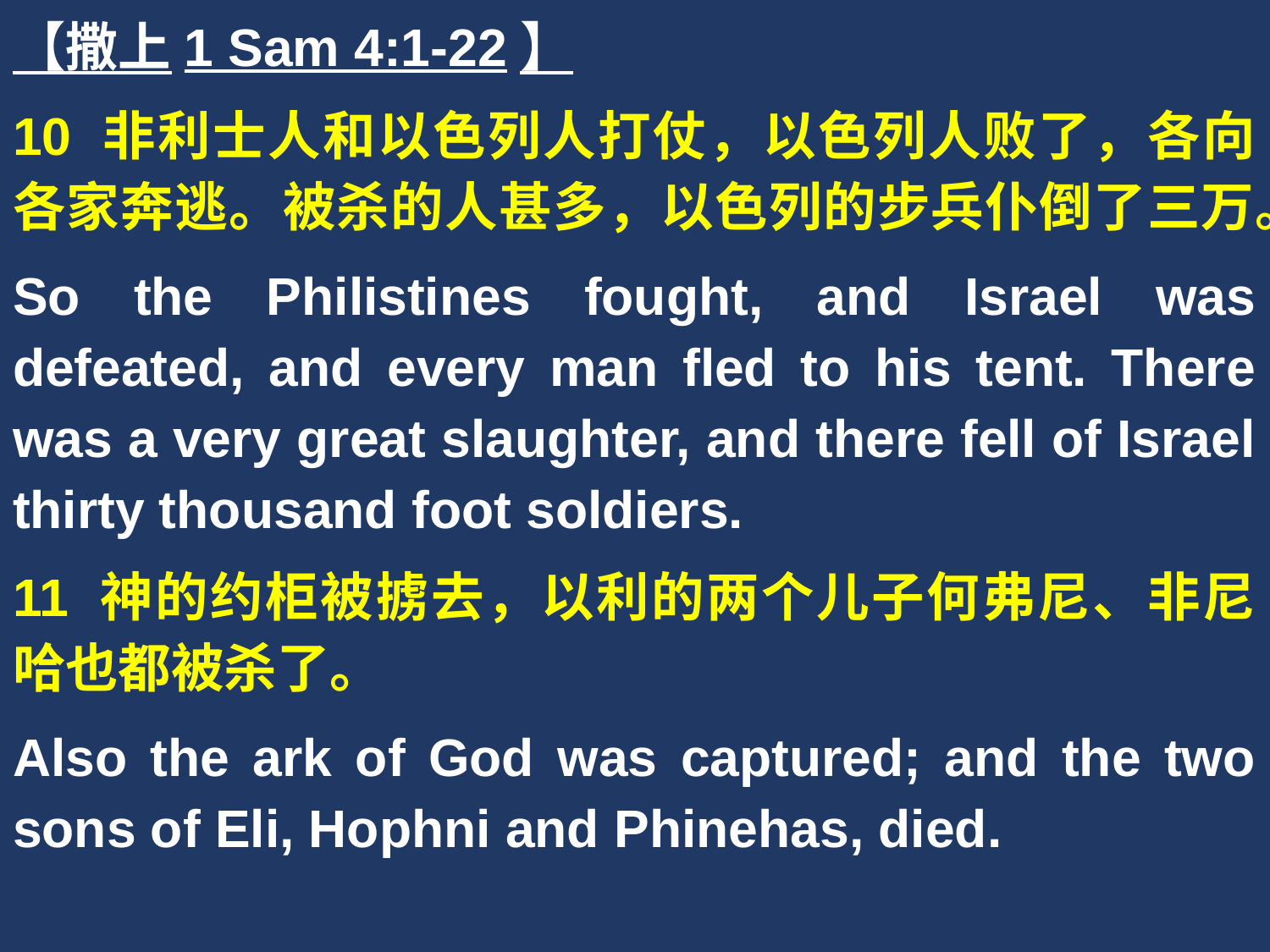

【撒上1 Sam 4:1-22】
10 非利士人和以色列人打仗，以色列人败了，各向各家奔逃。被杀的人甚多，以色列的步兵仆倒了三万。
So the Philistines fought, and Israel was defeated, and every man fled to his tent. There was a very great slaughter, and there fell of Israel thirty thousand foot soldiers.
11 神的约柜被掳去，以利的两个儿子何弗尼、非尼哈也都被杀了。
Also the ark of God was captured; and the two sons of Eli, Hophni and Phinehas, died.